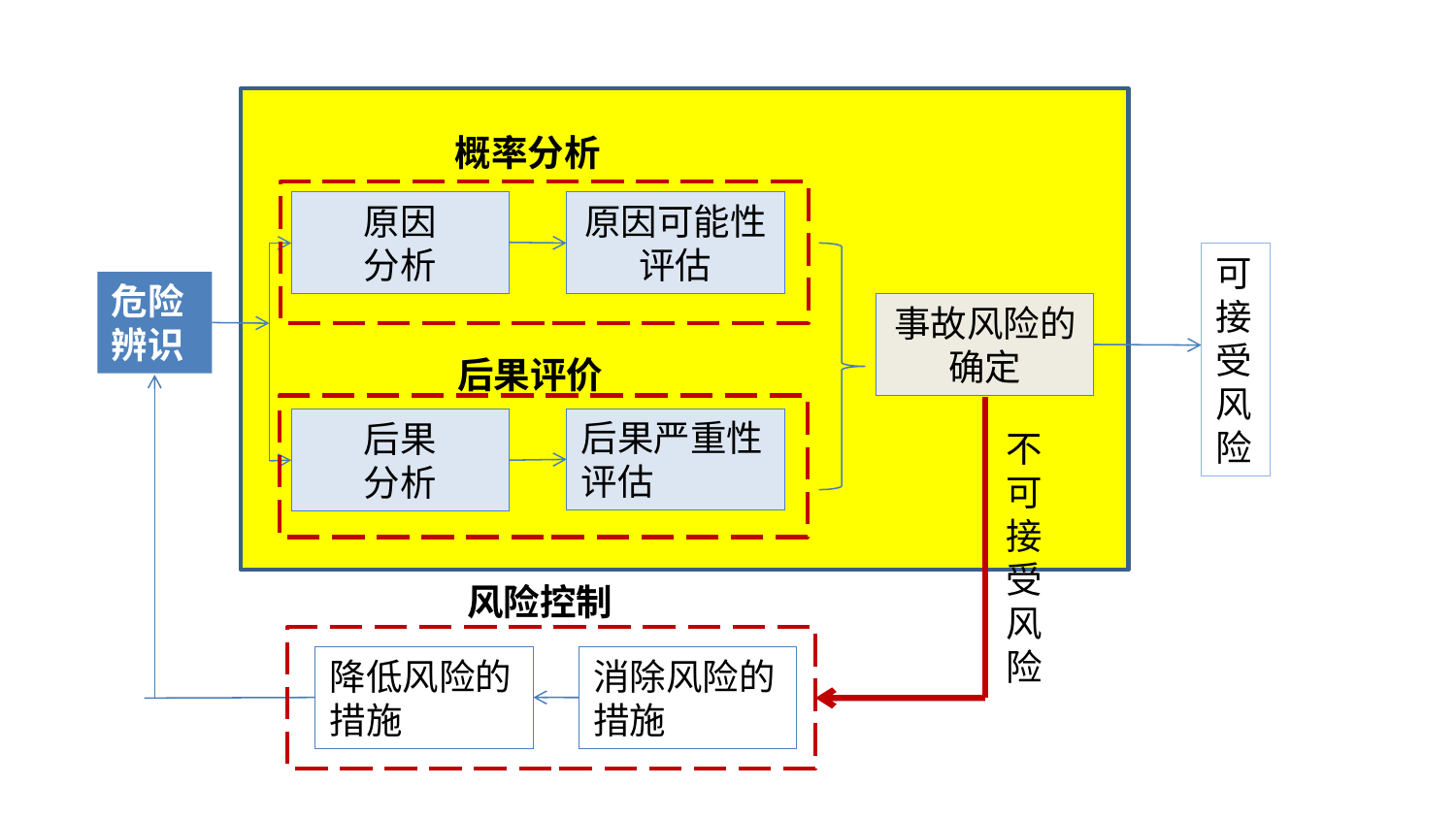

概率分析

原因
分析
原因可能性评估

可接受风险
危险辨识
事故风险的确定
后果评价

后果严重性评估
后果
分析
不可接受风险
风险控制

降低风险的措施
消除风险的措施